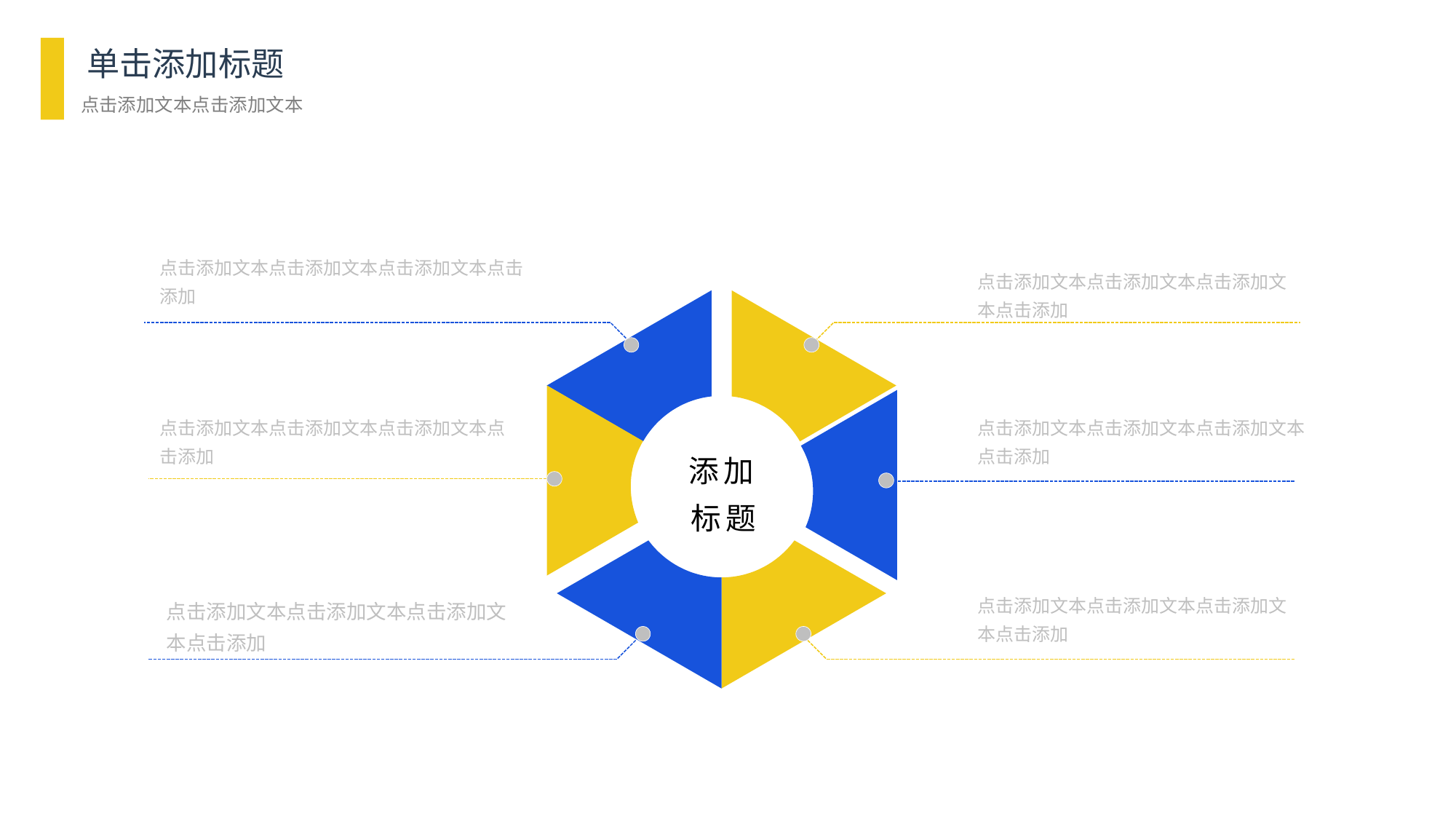

单击添加标题
点击添加文本点击添加文本
点击添加文本点击添加文本点击添加文本点击添加
点击添加文本点击添加文本点击添加文本点击添加

点击添加文本点击添加文本点击添加文本点击添加
点击添加文本点击添加文本点击添加文本点击添加
添加标题

点击添加文本点击添加文本点击添加文本点击添加
点击添加文本点击添加文本点击添加文本点击添加